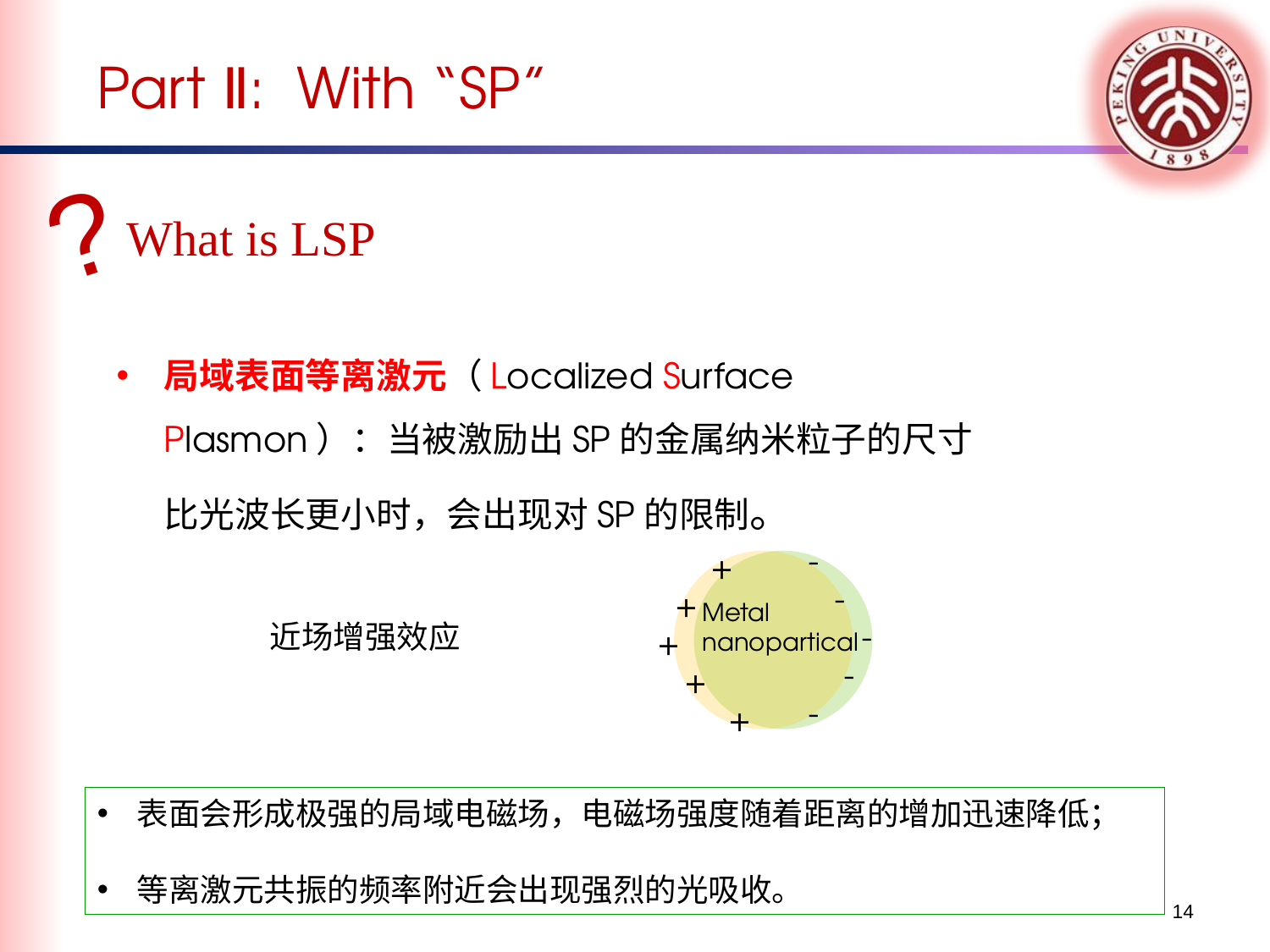

Part Ⅱ:  With “SP”
?
What is LSP
局域表面等离激元（Localized Surface Plasmon）：当被激励出SP的金属纳米粒子的尺寸比光波长更小时，会出现对SP的限制。
      +
  +
+
   +
        +
      -
  -
-
   -
      -

Metal
nanopartical
近场增强效应
表面会形成极强的局域电磁场，电磁场强度随着距离的增加迅速降低；

等离激元共振的频率附近会出现强烈的光吸收。
14